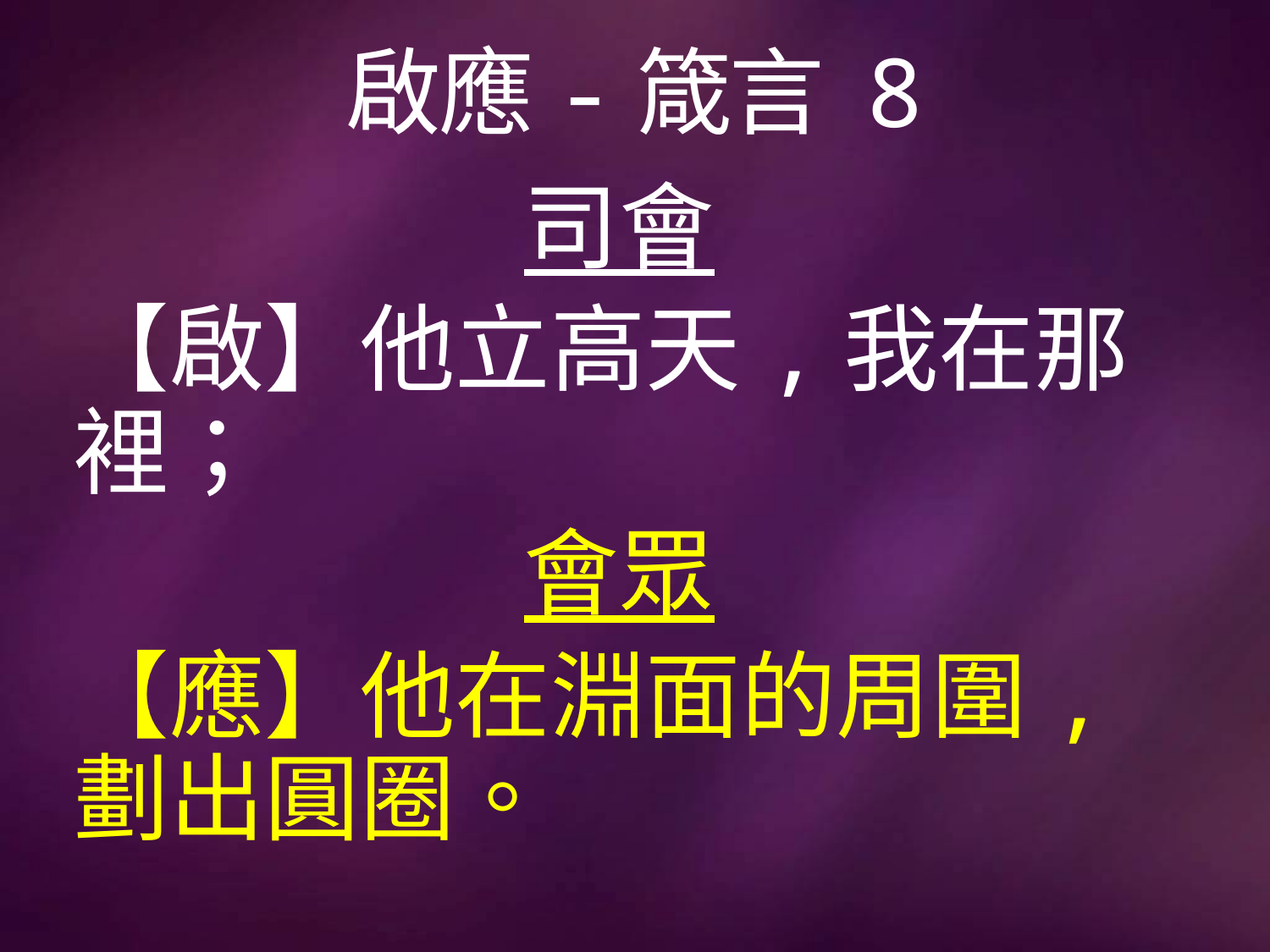

# 啟應-箴言 8
司會
【啟】他立高天,我在那裡；
會眾
【應】他在淵面的周圍,劃出圓圈。